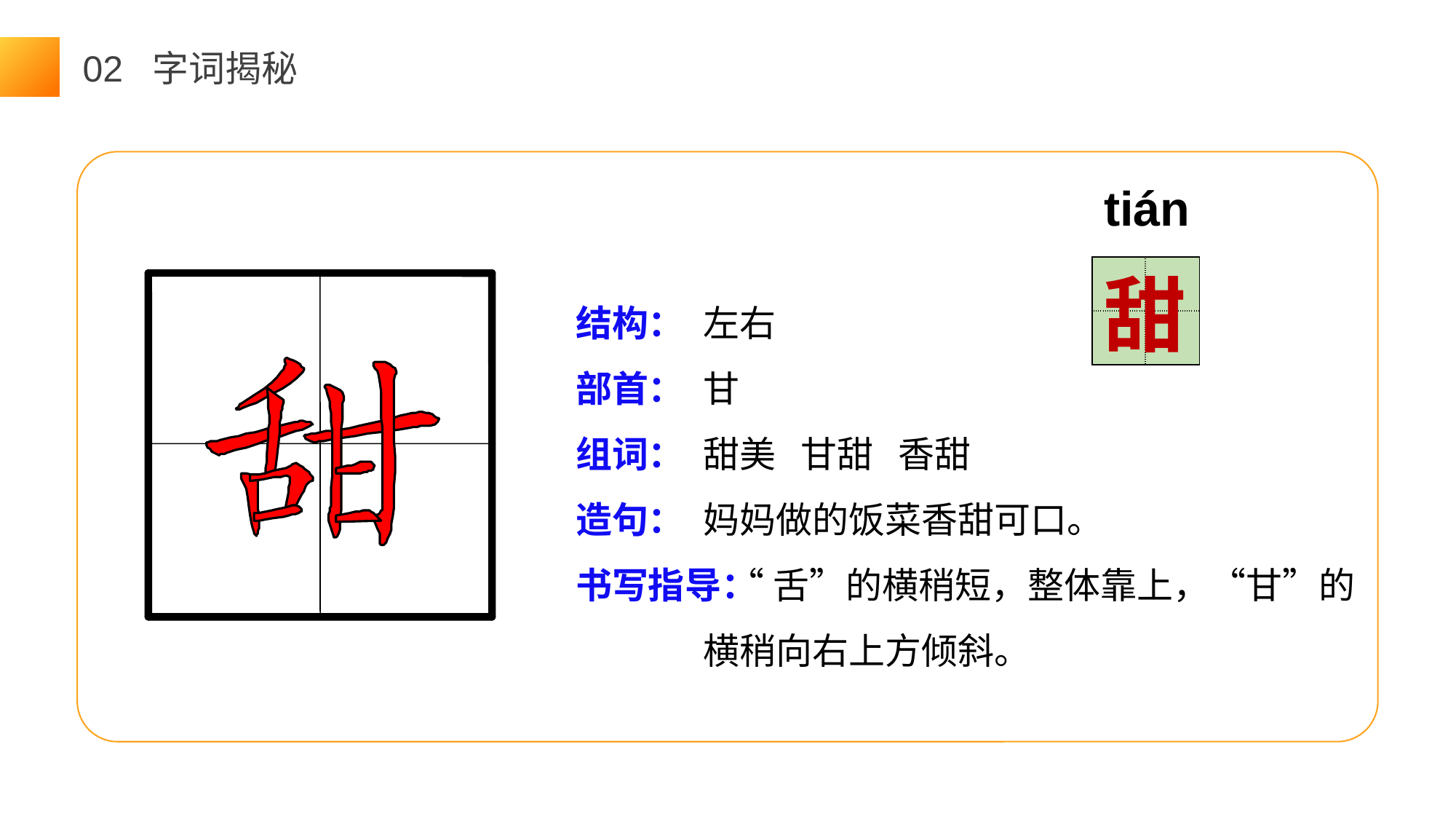

02  字词揭秘
tián
|  |  |
| --- | --- |
|  |  |
甜

结构：
部首：
组词：
造句：
书写指导：
左右
甘
甜美   甘甜   香甜
妈妈做的饭菜香甜可口。
   “舌”的横稍短，整体靠上，“甘”的横稍向右上方倾斜。